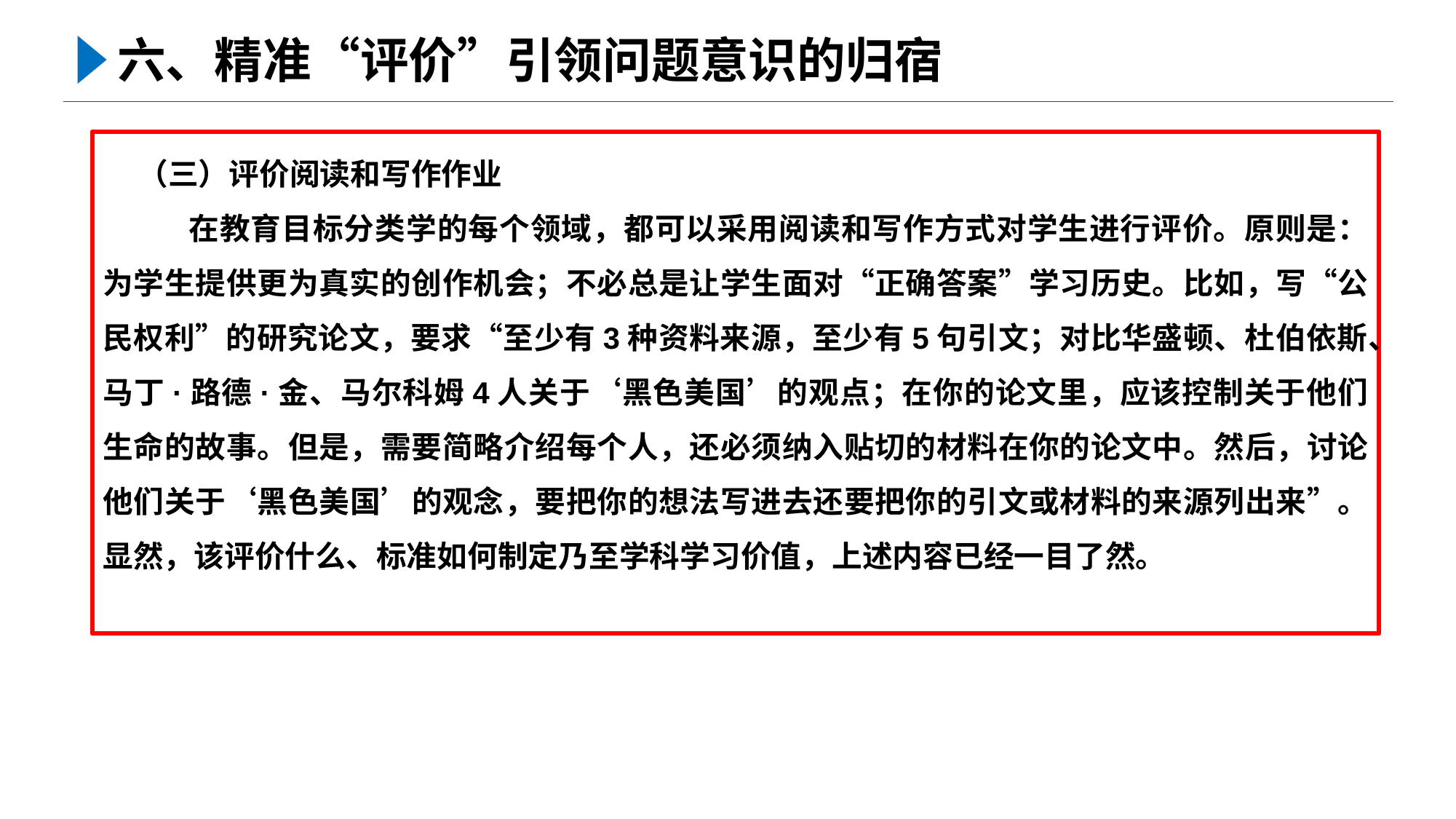

六、精准“评价”引领问题意识的归宿

    （三）评价阅读和写作作业
在教育目标分类学的每个领域，都可以采用阅读和写作方式对学生进行评价。原则是：为学生提供更为真实的创作机会；不必总是让学生面对“正确答案”学习历史。比如，写“公民权利”的研究论文，要求“至少有3种资料来源，至少有5句引文；对比华盛顿、杜伯依斯、马丁·路德·金、马尔科姆4人关于‘黑色美国’的观点；在你的论文里，应该控制关于他们生命的故事。但是，需要简略介绍每个人，还必须纳入贴切的材料在你的论文中。然后，讨论他们关于‘黑色美国’的观念，要把你的想法写进去还要把你的引文或材料的来源列出来”。显然，该评价什么、标准如何制定乃至学科学习价值，上述内容已经一目了然。